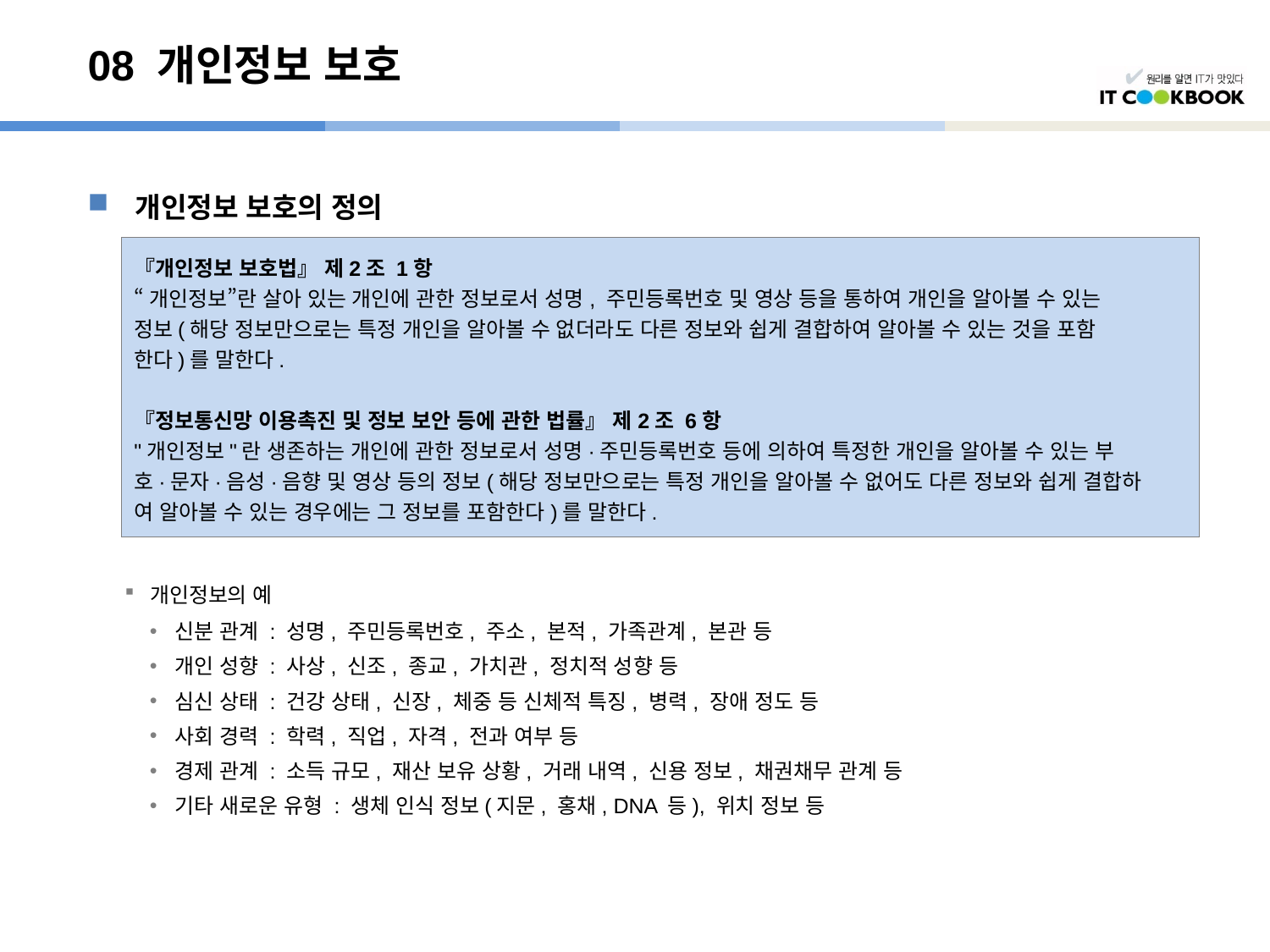

# 08 개인정보 보호
개인정보 보호의 정의

개인정보의 예
신분 관계 : 성명, 주민등록번호, 주소, 본적, 가족관계, 본관 등
개인 성향 : 사상, 신조, 종교, 가치관, 정치적 성향 등
심신 상태 : 건강 상태, 신장, 체중 등 신체적 특징, 병력, 장애 정도 등
사회 경력 : 학력, 직업, 자격, 전과 여부 등
경제 관계 : 소득 규모, 재산 보유 상황, 거래 내역, 신용 정보, 채권채무 관계 등
기타 새로운 유형 : 생체 인식 정보(지문, 홍채, DNA 등), 위치 정보 등

『개인정보 보호법』 제2조 1항
“개인정보”란 살아 있는 개인에 관한 정보로서 성명, 주민등록번호 및 영상 등을 통하여 개인을 알아볼 수 있는
정보(해당 정보만으로는 특정 개인을 알아볼 수 없더라도 다른 정보와 쉽게 결합하여 알아볼 수 있는 것을 포함
한다)를 말한다.

『정보통신망 이용촉진 및 정보 보안 등에 관한 법률』 제2조 6항
"개인정보"란 생존하는 개인에 관한 정보로서 성명·주민등록번호 등에 의하여 특정한 개인을 알아볼 수 있는 부
호·문자·음성·음향 및 영상 등의 정보(해당 정보만으로는 특정 개인을 알아볼 수 없어도 다른 정보와 쉽게 결합하
여 알아볼 수 있는 경우에는 그 정보를 포함한다)를 말한다.